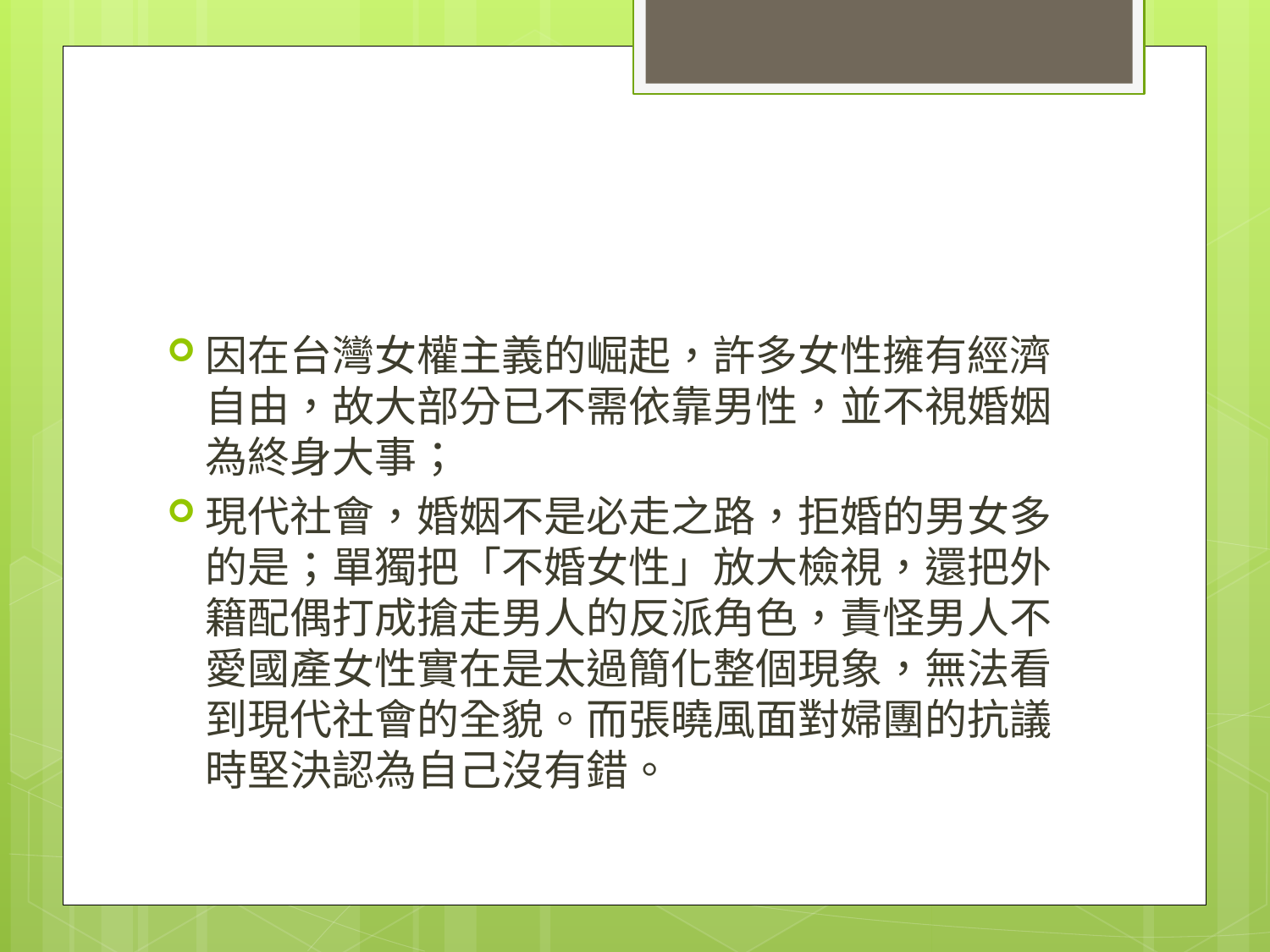

#
因在台灣女權主義的崛起，許多女性擁有經濟自由，故大部分已不需依靠男性，並不視婚姻為終身大事；
現代社會，婚姻不是必走之路，拒婚的男女多的是；單獨把「不婚女性」放大檢視，還把外籍配偶打成搶走男人的反派角色，責怪男人不愛國產女性實在是太過簡化整個現象，無法看到現代社會的全貌。而張曉風面對婦團的抗議時堅決認為自己沒有錯。